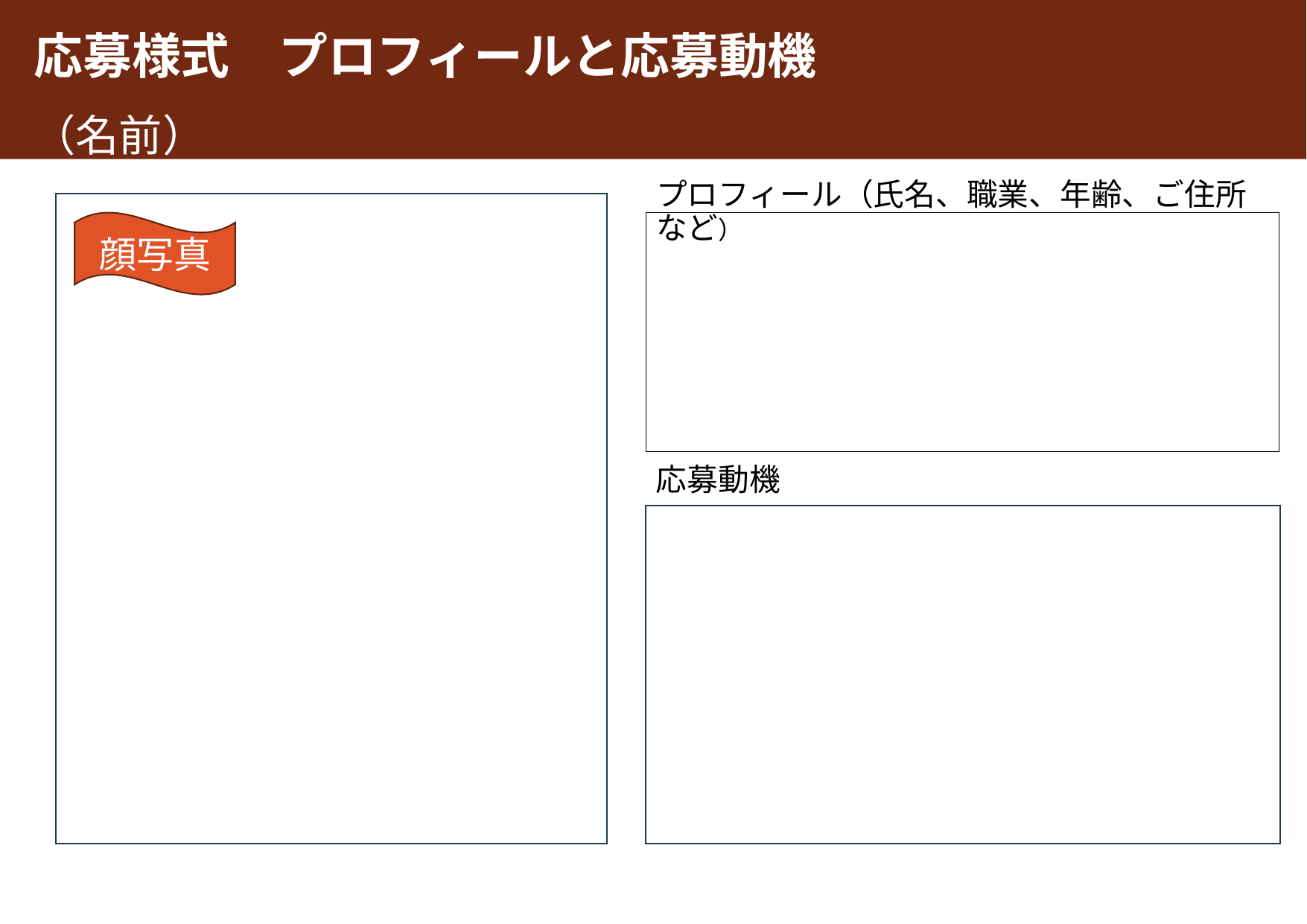

# 応募様式　プロフィールと応募動機
（名前）
プロフィール（氏名、職業、年齢、ご住所など）

顔写真

応募動機